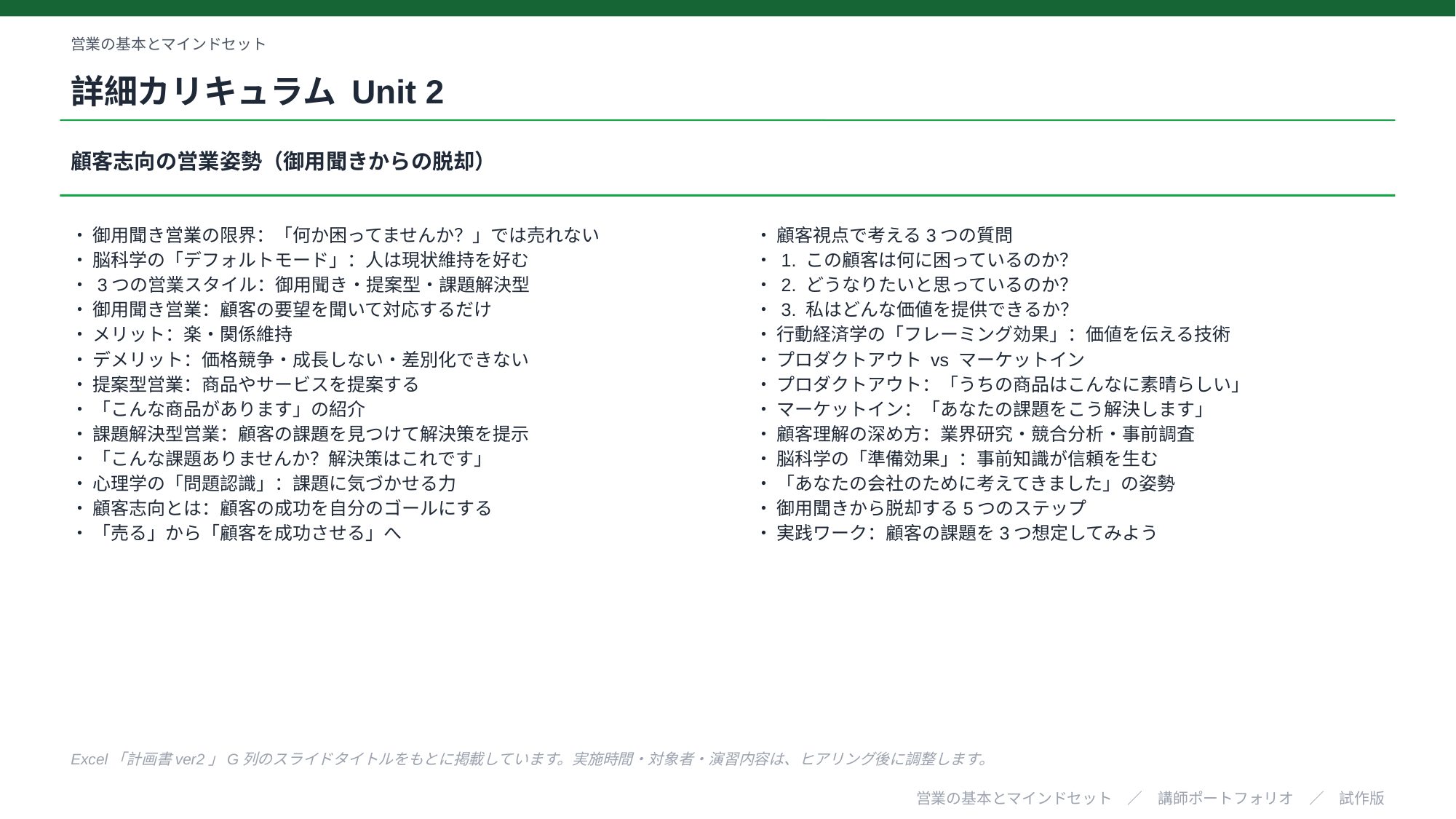

営業の基本とマインドセット
詳細カリキュラム Unit 2

顧客志向の営業姿勢（御用聞きからの脱却）

・ 御用聞き営業の限界：「何か困ってませんか？」では売れない
・ 脳科学の「デフォルトモード」：人は現状維持を好む
・ 3つの営業スタイル：御用聞き・提案型・課題解決型
・ 御用聞き営業：顧客の要望を聞いて対応するだけ
・ メリット：楽・関係維持
・ デメリット：価格競争・成長しない・差別化できない
・ 提案型営業：商品やサービスを提案する
・ 「こんな商品があります」の紹介
・ 課題解決型営業：顧客の課題を見つけて解決策を提示
・ 「こんな課題ありませんか？解決策はこれです」
・ 心理学の「問題認識」：課題に気づかせる力
・ 顧客志向とは：顧客の成功を自分のゴールにする
・ 「売る」から「顧客を成功させる」へ
・ 顧客視点で考える3つの質問
・ 1. この顧客は何に困っているのか？
・ 2. どうなりたいと思っているのか？
・ 3. 私はどんな価値を提供できるか？
・ 行動経済学の「フレーミング効果」：価値を伝える技術
・ プロダクトアウト vs マーケットイン
・ プロダクトアウト：「うちの商品はこんなに素晴らしい」
・ マーケットイン：「あなたの課題をこう解決します」
・ 顧客理解の深め方：業界研究・競合分析・事前調査
・ 脳科学の「準備効果」：事前知識が信頼を生む
・ 「あなたの会社のために考えてきました」の姿勢
・ 御用聞きから脱却する5つのステップ
・ 実践ワーク：顧客の課題を3つ想定してみよう
Excel「計画書ver2」G列のスライドタイトルをもとに掲載しています。実施時間・対象者・演習内容は、ヒアリング後に調整します。
営業の基本とマインドセット　／　講師ポートフォリオ　／　試作版